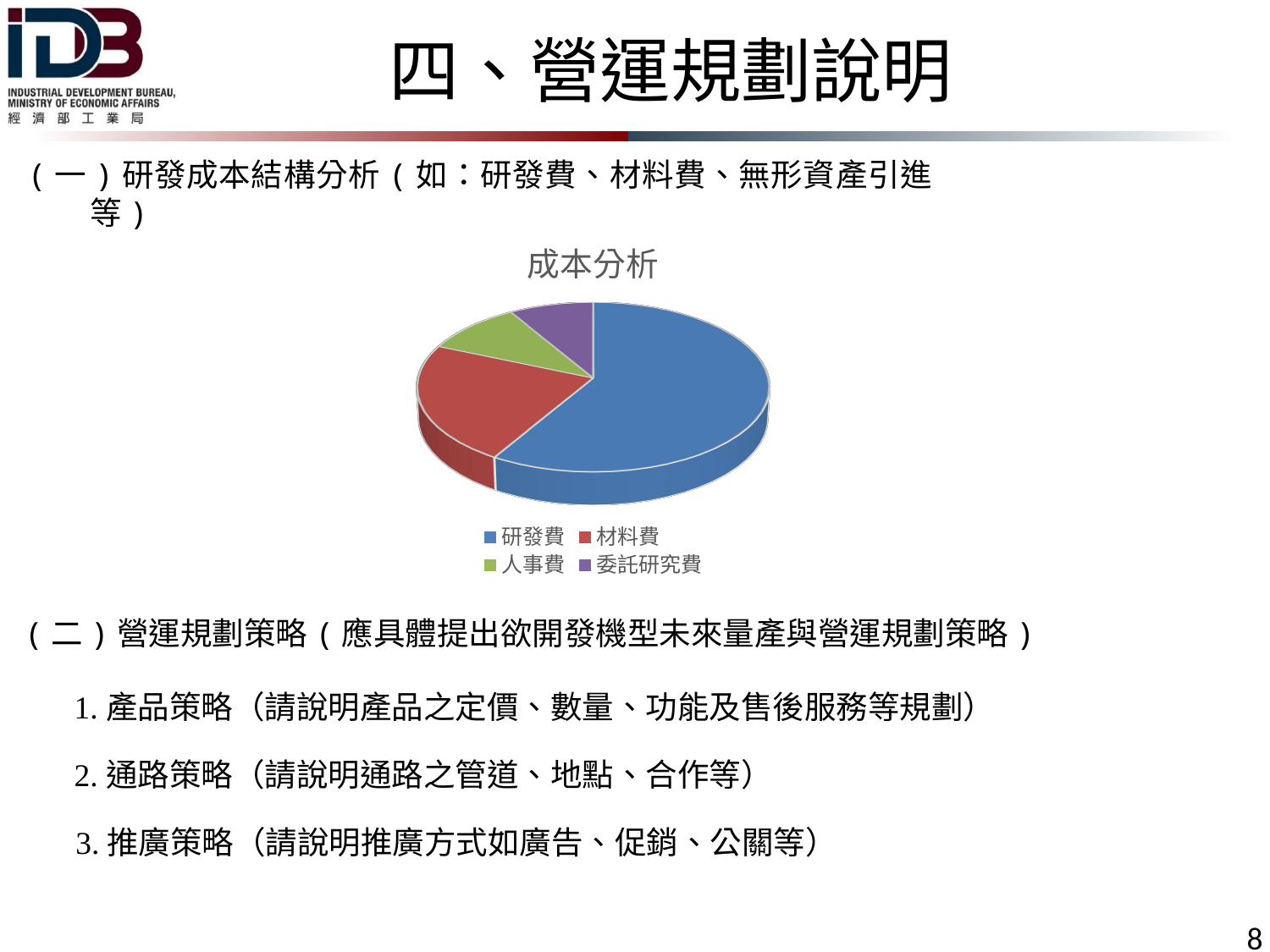

四、營運規劃說明
(一)研發成本結構分析(如：研發費、材料費、無形資產引進等)

[unsupported chart]

(二)營運規劃策略(應具體提出欲開發機型未來量產與營運規劃策略)
1.產品策略（請說明產品之定價、數量、功能及售後服務等規劃）
2.通路策略（請說明通路之管道、地點、合作等）
3.推廣策略（請說明推廣方式如廣告、促銷、公關等）
8